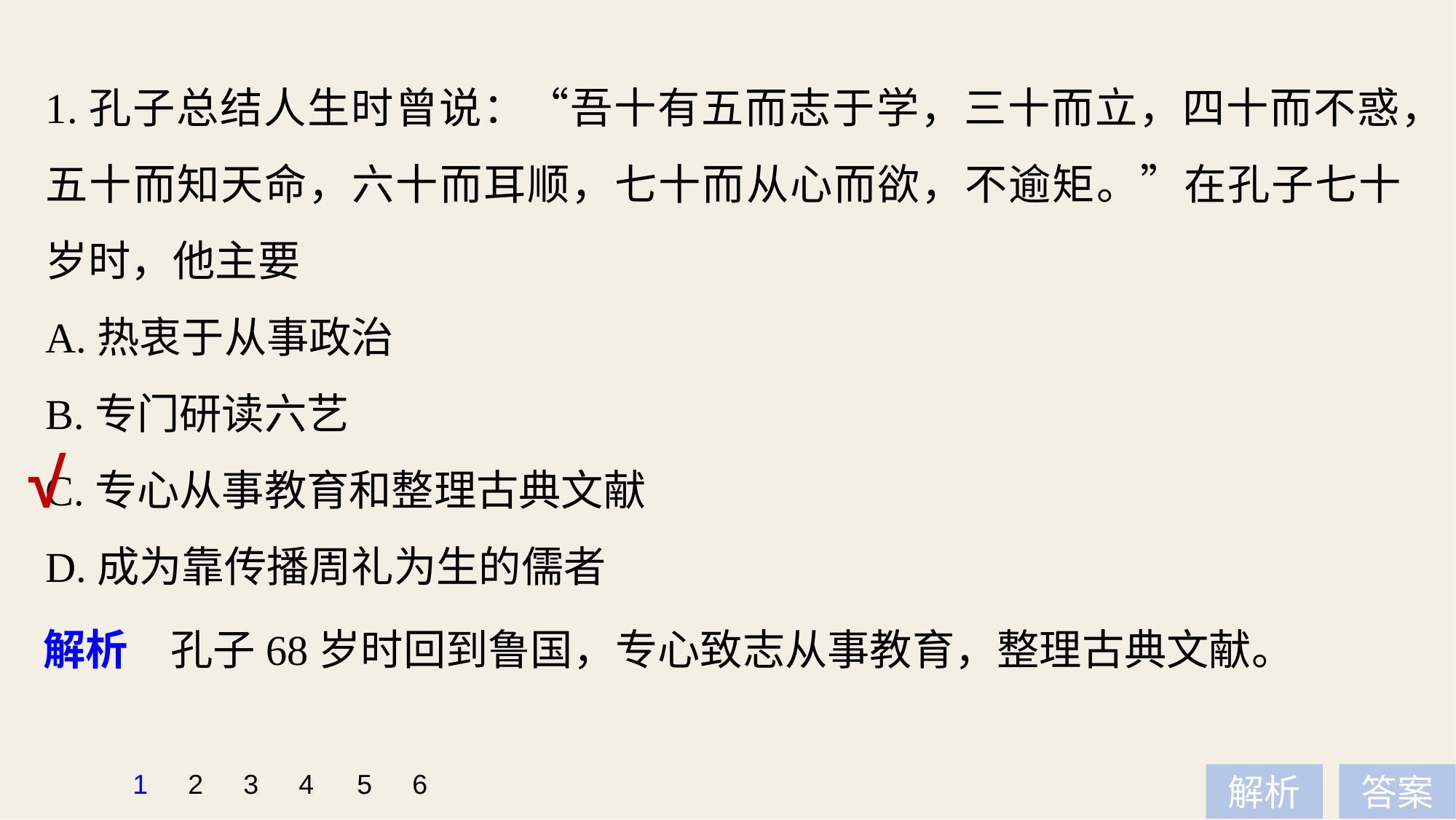

1.孔子总结人生时曾说：“吾十有五而志于学，三十而立，四十而不惑，五十而知天命，六十而耳顺，七十而从心而欲，不逾矩。”在孔子七十岁时，他主要
A.热衷于从事政治
B.专门研读六艺
C.专心从事教育和整理古典文献
D.成为靠传播周礼为生的儒者
√
解析　孔子68岁时回到鲁国，专心致志从事教育，整理古典文献。
1
2
3
4
5
6
解析
答案